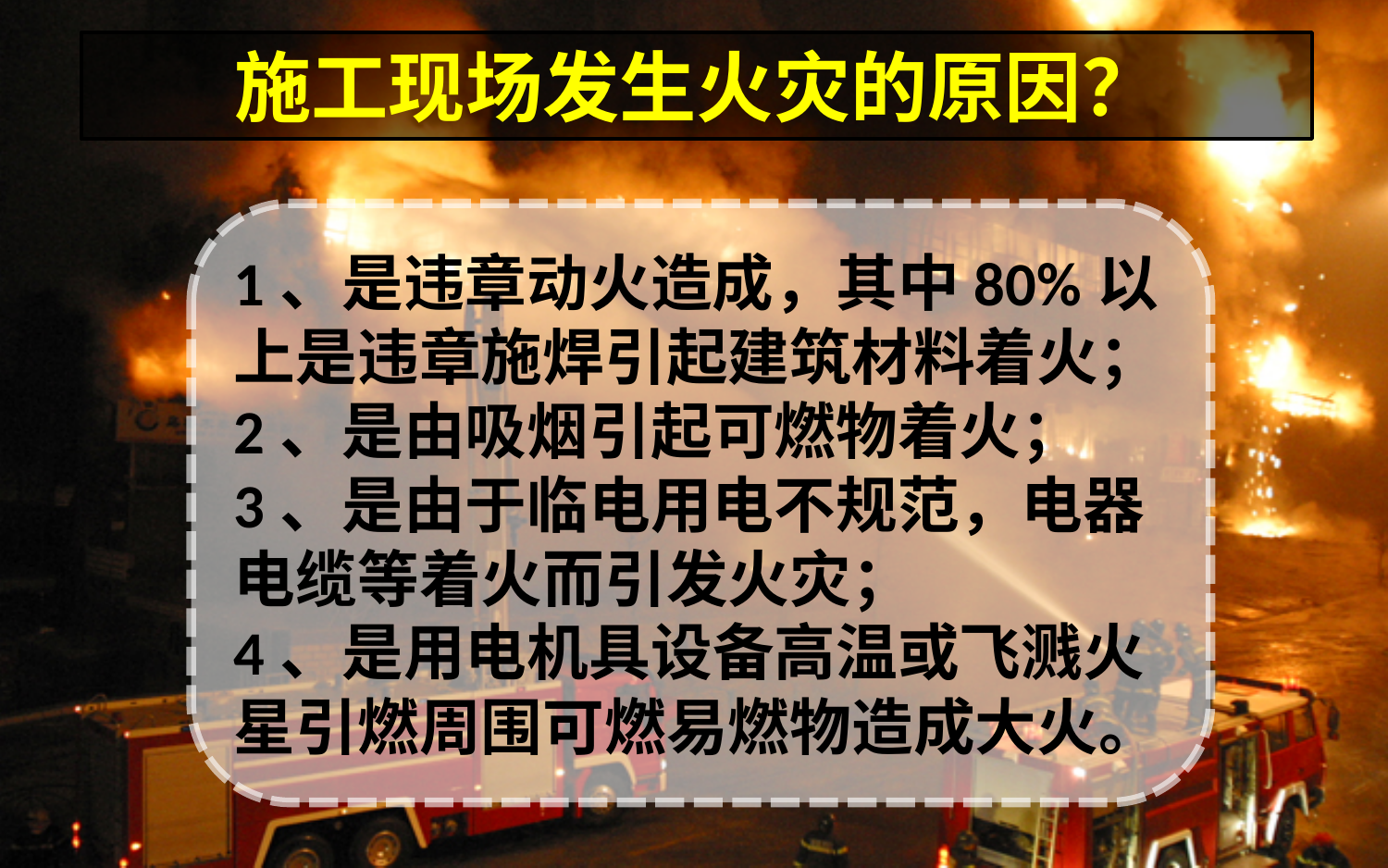

施工现场发生火灾的原因？
1、是违章动火造成，其中80%以上是违章施焊引起建筑材料着火；
2、是由吸烟引起可燃物着火；
3、是由于临电用电不规范，电器电缆等着火而引发火灾；
4、是用电机具设备高温或飞溅火星引燃周围可燃易燃物造成大火。